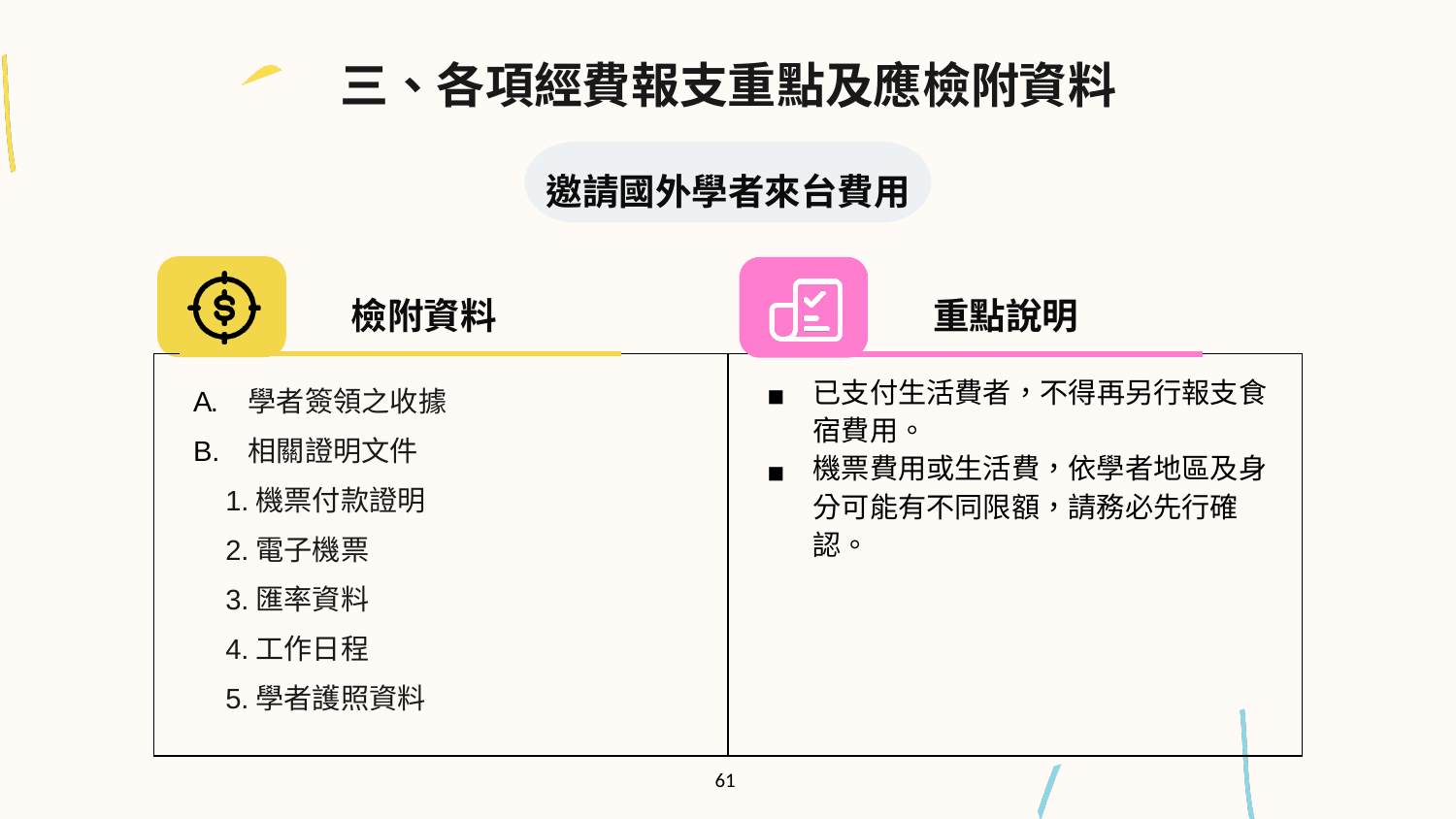

三、各項經費報支重點及應檢附資料

邀請國外學者來台費用

檢附資料
重點說明

| 學者簽領之收據 相關證明文件 1.機票付款證明 2.電子機票 3.匯率資料 4.工作日程 5.學者護照資料 | 已支付生活費者，不得再另行報支食宿費用。 機票費用或生活費，依學者地區及身分可能有不同限額，請務必先行確認。 |
| --- | --- |

61